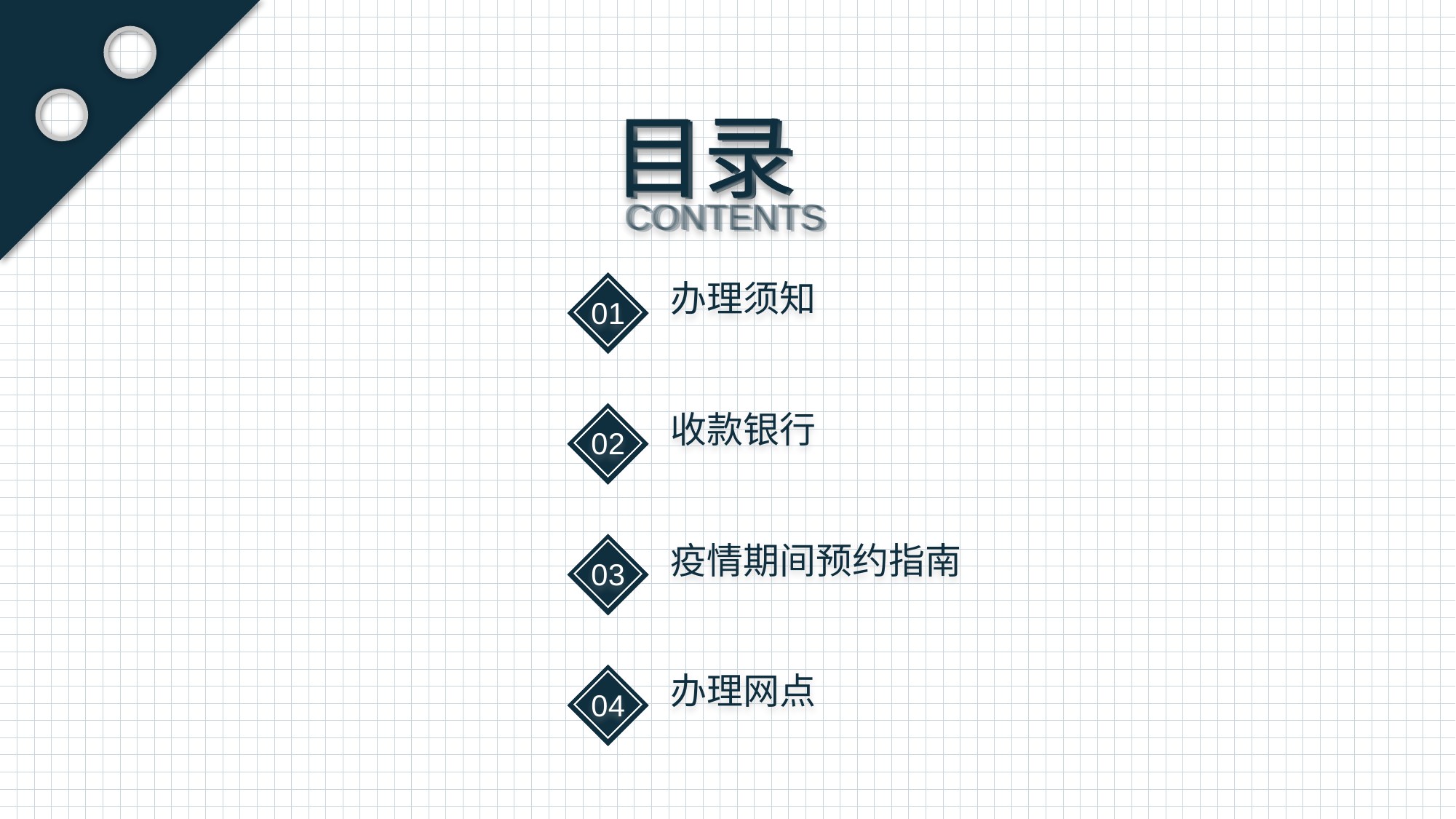

目录
目录
目录
目录
CONTENTS
CONTENTS
CONTENTS
CONTENTS
办理须知

01
收款银行

02
疫情期间预约指南

03
办理网点

04